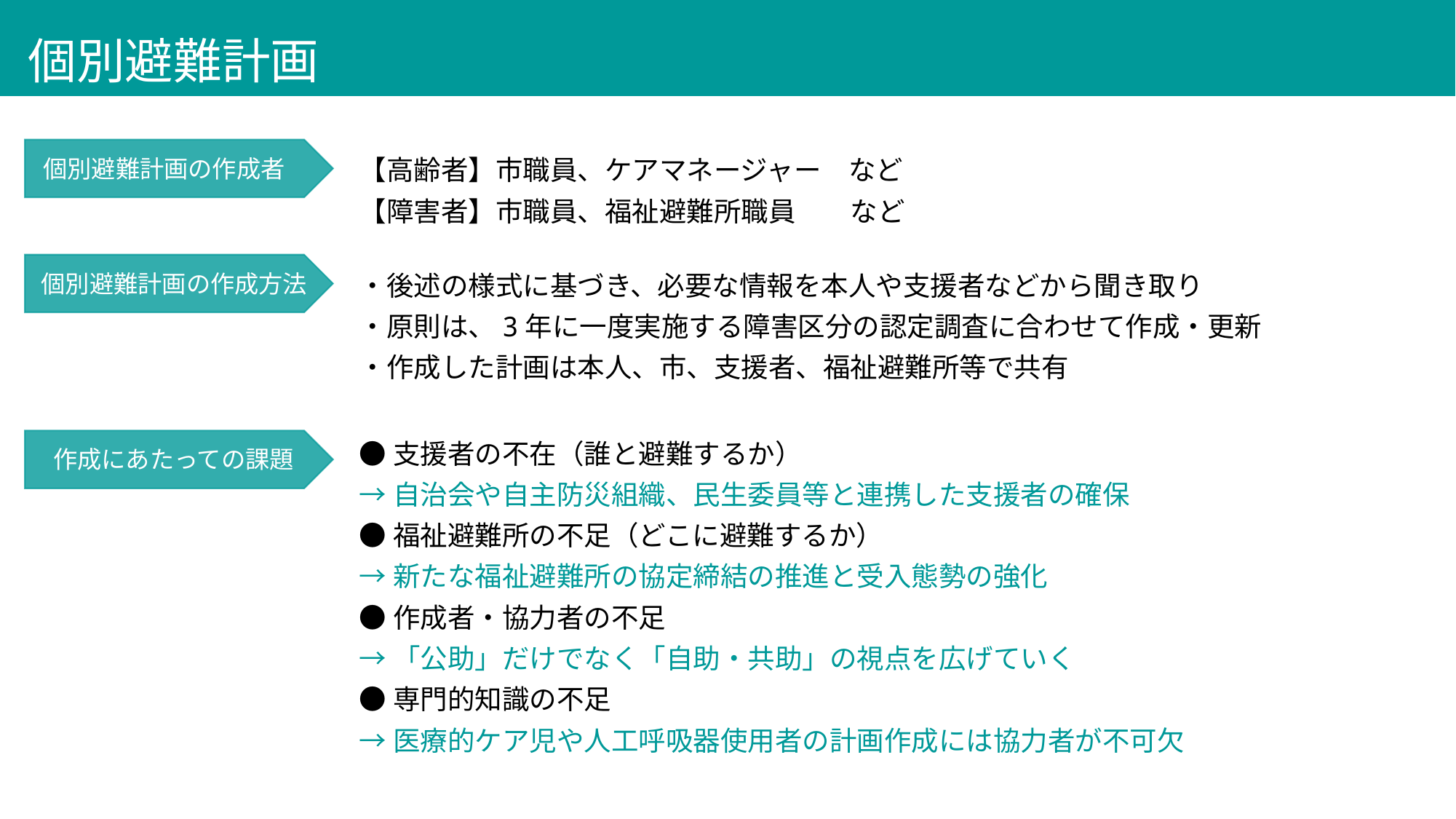

個別避難計画

個別避難計画の作成者
【高齢者】市職員、ケアマネージャー　など
【障害者】市職員、福祉避難所職員　　など

個別避難計画の作成方法
・後述の様式に基づき、必要な情報を本人や支援者などから聞き取り
・原則は、3年に一度実施する障害区分の認定調査に合わせて作成・更新
・作成した計画は本人、市、支援者、福祉避難所等で共有
●支援者の不在（誰と避難するか）
→自治会や自主防災組織、民生委員等と連携した支援者の確保
●福祉避難所の不足（どこに避難するか）
→新たな福祉避難所の協定締結の推進と受入態勢の強化
●作成者・協力者の不足
→「公助」だけでなく「自助・共助」の視点を広げていく
●専門的知識の不足
→医療的ケア児や人工呼吸器使用者の計画作成には協力者が不可欠

作成にあたっての課題